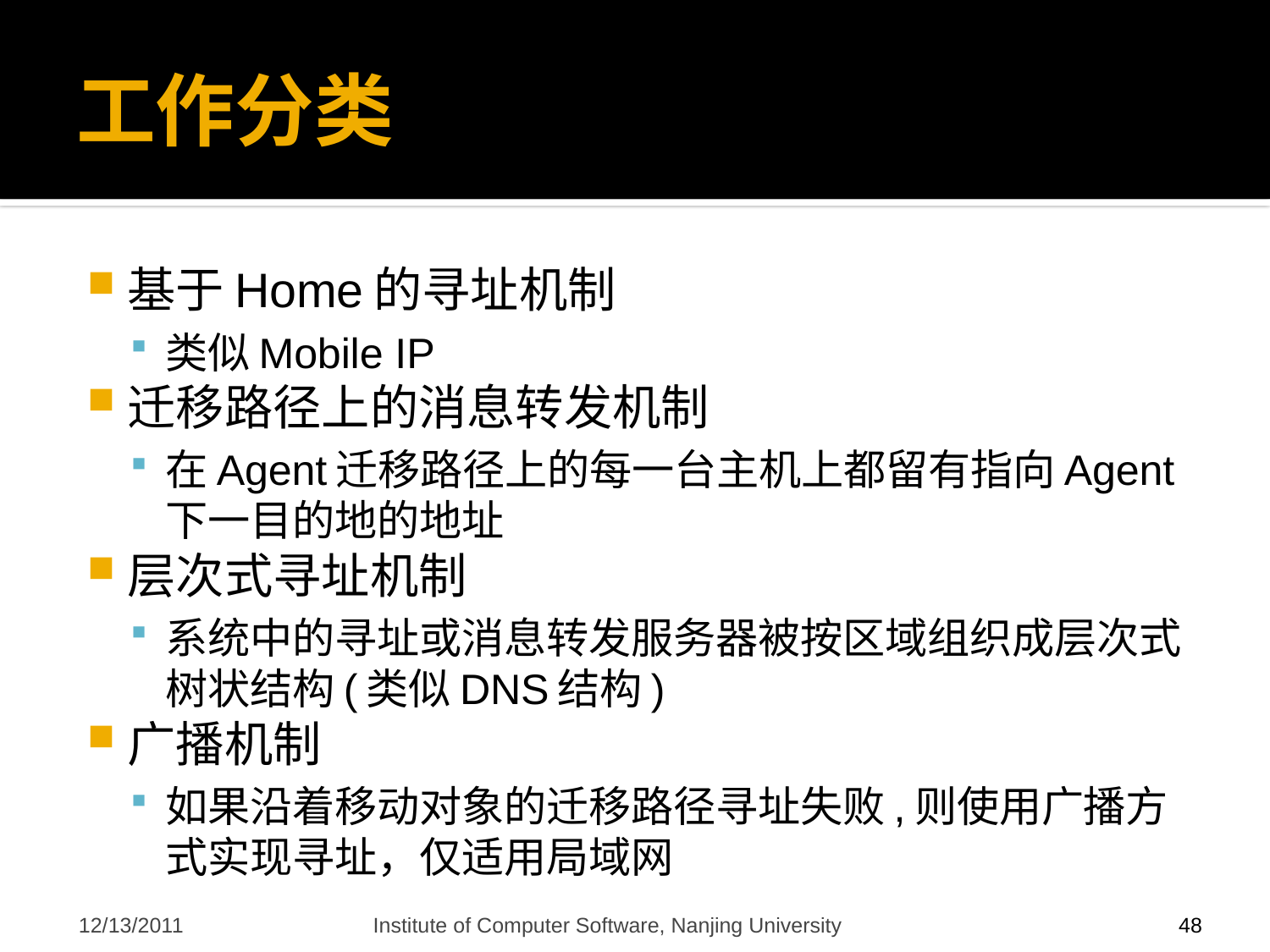

# 工作分类
基于Home的寻址机制
类似Mobile IP
迁移路径上的消息转发机制
在Agent迁移路径上的每一台主机上都留有指向Agent下一目的地的地址
层次式寻址机制
系统中的寻址或消息转发服务器被按区域组织成层次式树状结构(类似DNS结构)
广播机制
如果沿着移动对象的迁移路径寻址失败,则使用广播方式实现寻址，仅适用局域网
48
12/13/2011
Institute of Computer Software, Nanjing University
48